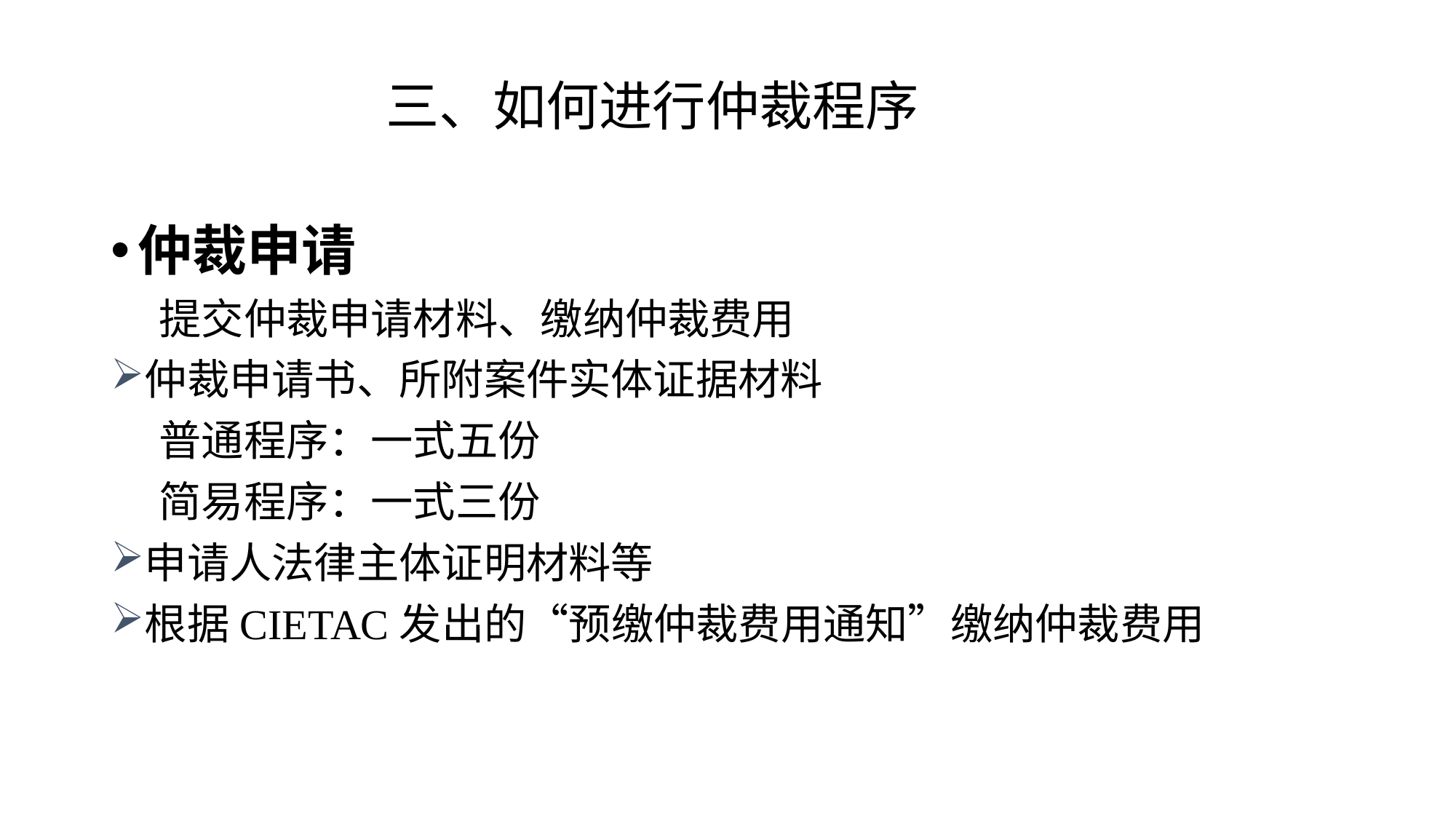

# 三、如何进行仲裁程序
仲裁申请
    提交仲裁申请材料、缴纳仲裁费用
仲裁申请书、所附案件实体证据材料
    普通程序：一式五份
    简易程序：一式三份
申请人法律主体证明材料等
根据CIETAC发出的“预缴仲裁费用通知”缴纳仲裁费用